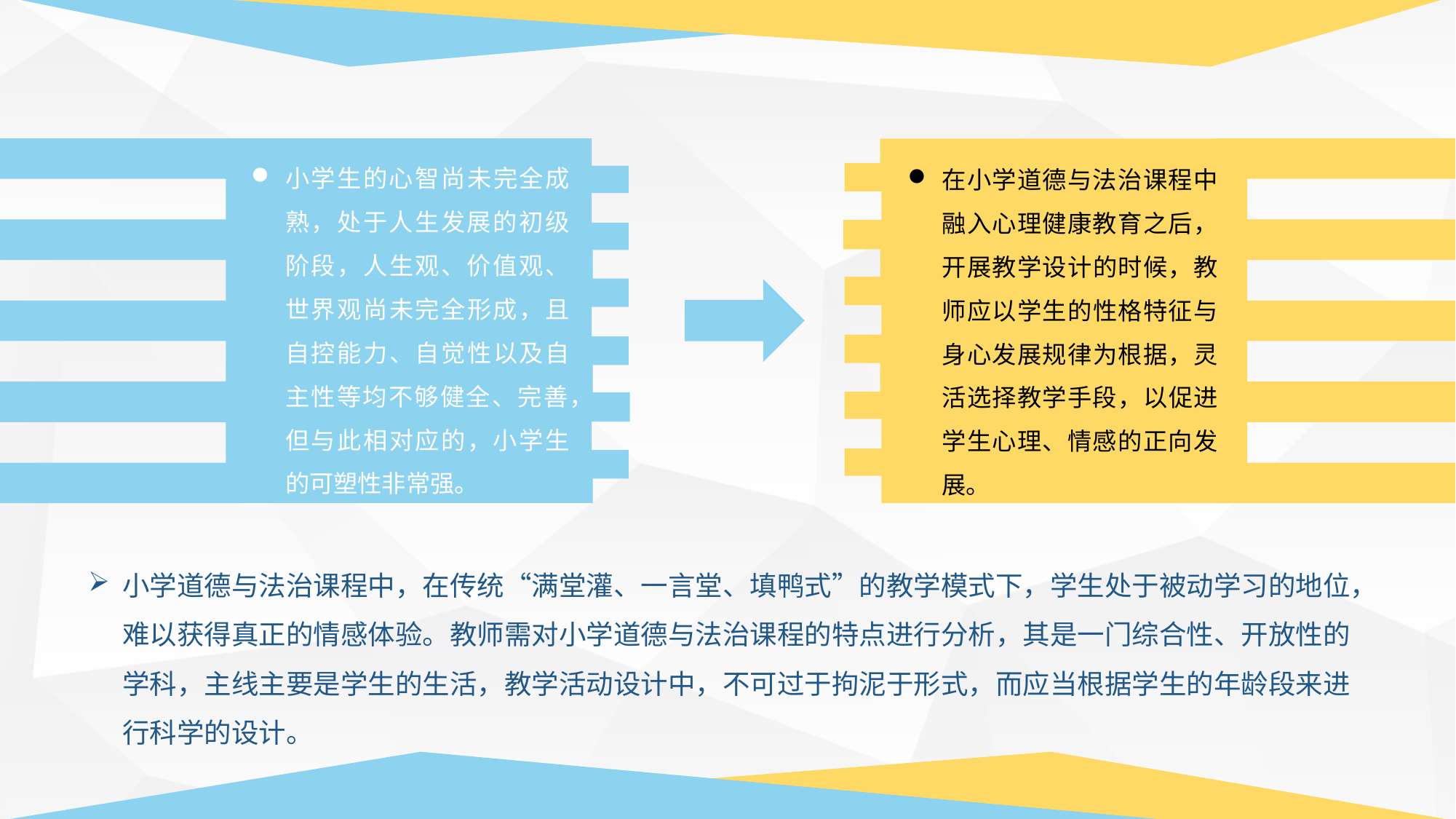

小学生的心智尚未完全成熟，处于人生发展的初级阶段，人生观、价值观、世界观尚未完全形成，且自控能力、自觉性以及自主性等均不够健全、完善，但与此相对应的，小学生的可塑性非常强。
在小学道德与法治课程中融入心理健康教育之后，开展教学设计的时候，教师应以学生的性格特征与身心发展规律为根据，灵活选择教学手段，以促进学生心理、情感的正向发展。

小学道德与法治课程中，在传统“满堂灌、一言堂、填鸭式”的教学模式下，学生处于被动学习的地位，难以获得真正的情感体验。教师需对小学道德与法治课程的特点进行分析，其是一门综合性、开放性的学科，主线主要是学生的生活，教学活动设计中，不可过于拘泥于形式，而应当根据学生的年龄段来进行科学的设计。